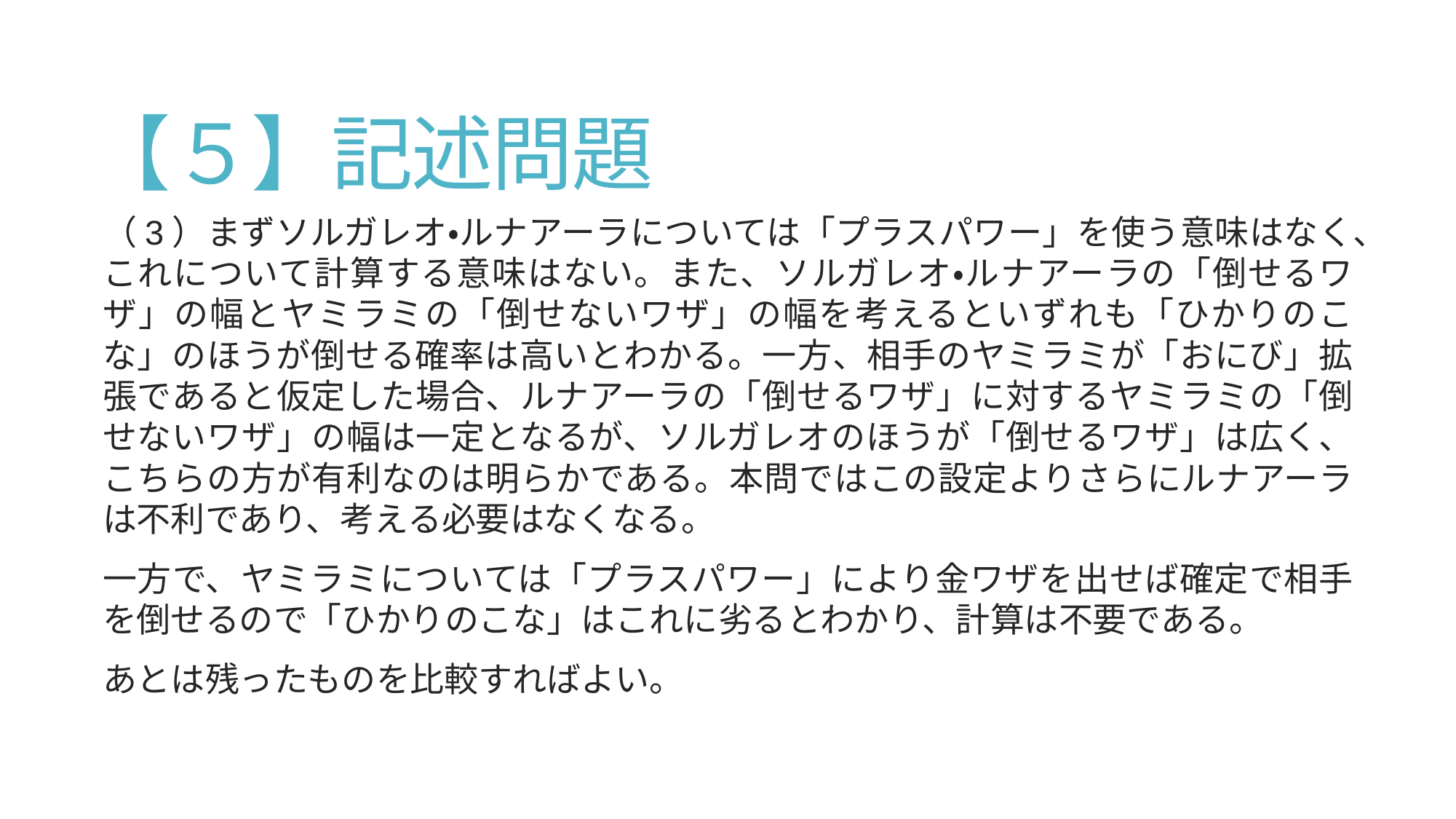

# 【５】記述問題
（3）まずソルガレオ・ルナアーラについては「プラスパワー」を使う意味はなく、これについて計算する意味はない。また、ソルガレオ・ルナアーラの「倒せるワザ」の幅とヤミラミの「倒せないワザ」の幅を考えるといずれも「ひかりのこな」のほうが倒せる確率は高いとわかる。一方、相手のヤミラミが「おにび」拡張であると仮定した場合、ルナアーラの「倒せるワザ」に対するヤミラミの「倒せないワザ」の幅は一定となるが、ソルガレオのほうが「倒せるワザ」は広く、こちらの方が有利なのは明らかである。本問ではこの設定よりさらにルナアーラは不利であり、考える必要はなくなる。
一方で、ヤミラミについては「プラスパワー」により金ワザを出せば確定で相手を倒せるので「ひかりのこな」はこれに劣るとわかり、計算は不要である。
あとは残ったものを比較すればよい。